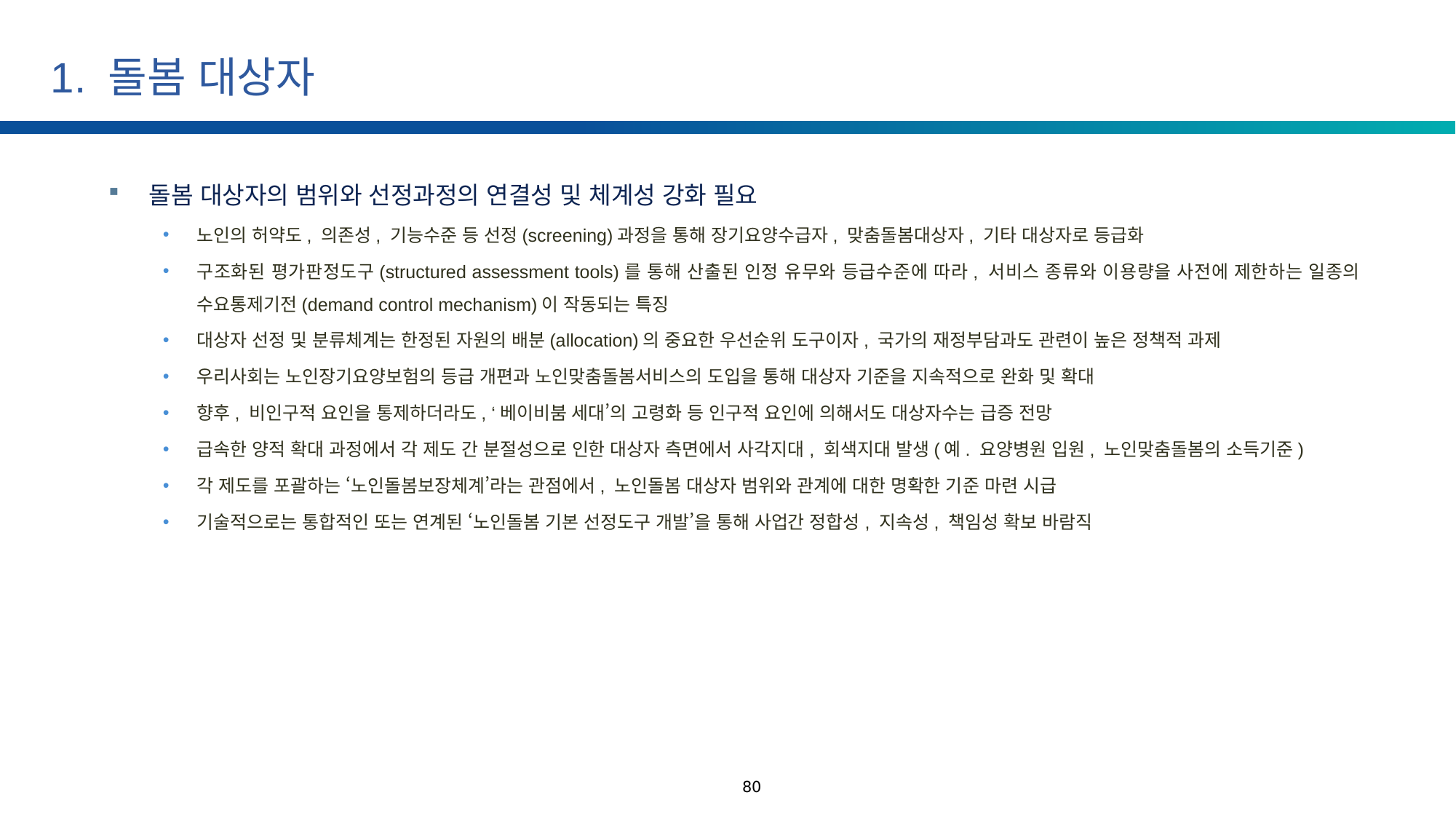

# 1. 돌봄 대상자
돌봄 대상자의 범위와 선정과정의 연결성 및 체계성 강화 필요
노인의 허약도, 의존성, 기능수준 등 선정(screening)과정을 통해 장기요양수급자, 맞춤돌봄대상자, 기타 대상자로 등급화
구조화된 평가판정도구(structured assessment tools)를 통해 산출된 인정 유무와 등급수준에 따라, 서비스 종류와 이용량을 사전에 제한하는 일종의 수요통제기전(demand control mechanism)이 작동되는 특징
대상자 선정 및 분류체계는 한정된 자원의 배분(allocation)의 중요한 우선순위 도구이자, 국가의 재정부담과도 관련이 높은 정책적 과제
우리사회는 노인장기요양보험의 등급 개편과 노인맞춤돌봄서비스의 도입을 통해 대상자 기준을 지속적으로 완화 및 확대
향후, 비인구적 요인을 통제하더라도, ‘베이비붐 세대’의 고령화 등 인구적 요인에 의해서도 대상자수는 급증 전망
급속한 양적 확대 과정에서 각 제도 간 분절성으로 인한 대상자 측면에서 사각지대, 회색지대 발생(예. 요양병원 입원, 노인맞춤돌봄의 소득기준)
각 제도를 포괄하는 ‘노인돌봄보장체계’라는 관점에서, 노인돌봄 대상자 범위와 관계에 대한 명확한 기준 마련 시급
기술적으로는 통합적인 또는 연계된 ‘노인돌봄 기본 선정도구 개발’을 통해 사업간 정합성, 지속성, 책임성 확보 바람직
80